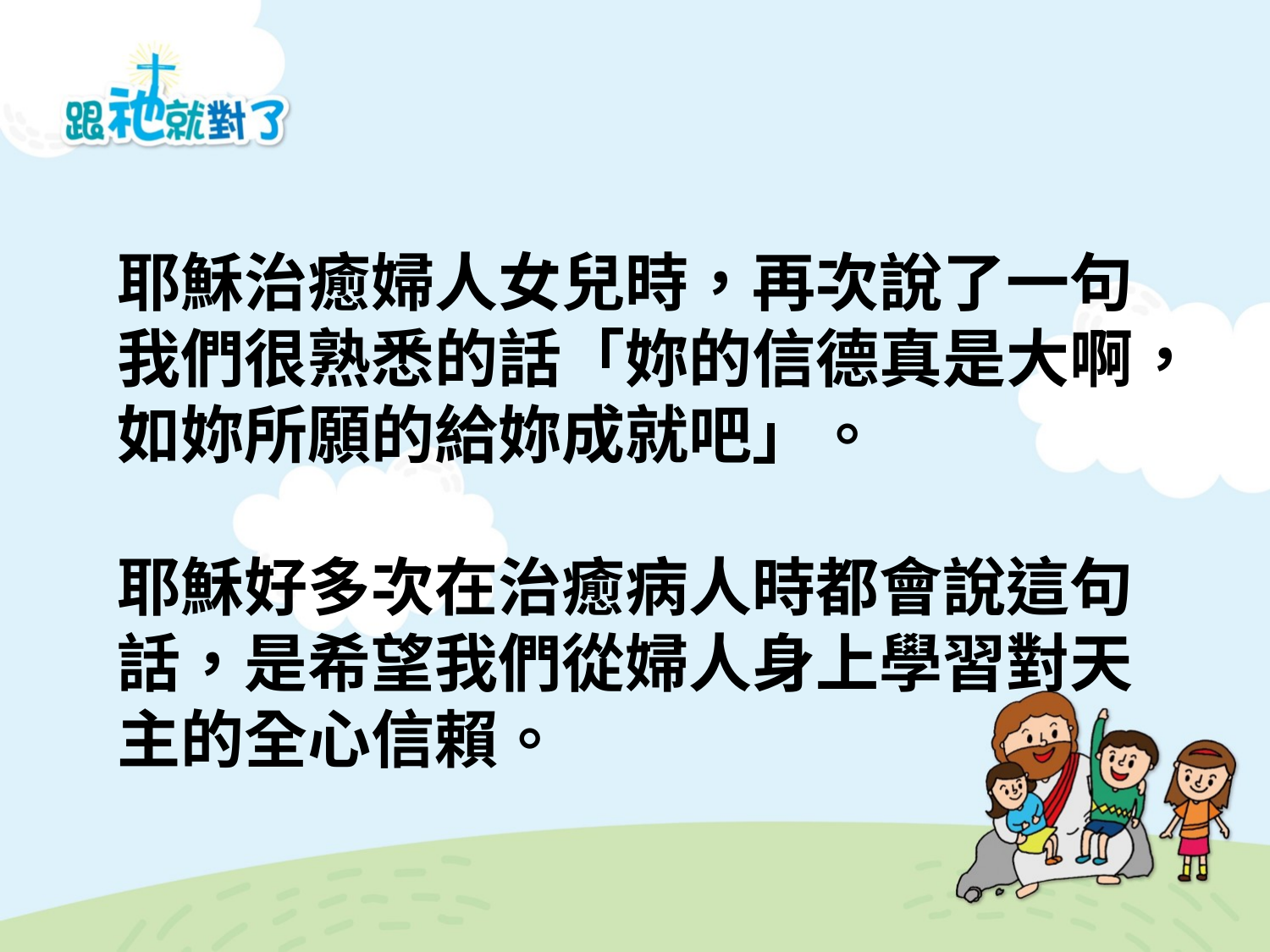

耶穌治癒婦人女兒時，再次說了一句我們很熟悉的話「妳的信德真是大啊，如妳所願的給妳成就吧」。

耶穌好多次在治癒病人時都會說這句話，是希望我們從婦人身上學習對天主的全心信賴。